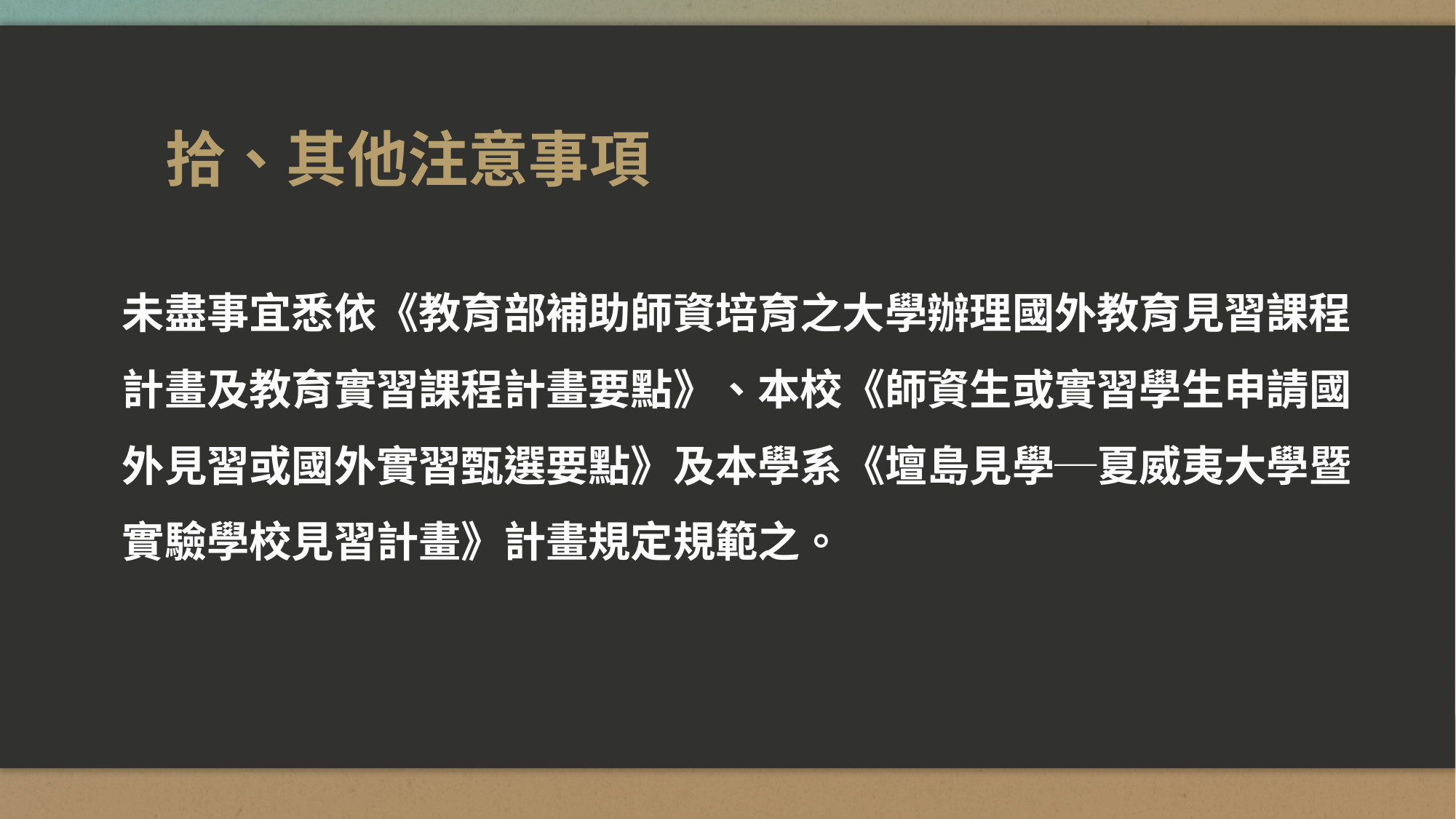

# 拾、其他注意事項
未盡事宜悉依《教育部補助師資培育之大學辦理國外教育見習課程計畫及教育實習課程計畫要點》、本校《師資生或實習學生申請國外見習或國外實習甄選要點》及本學系《壇島見學─夏威夷大學暨實驗學校見習計畫》計畫規定規範之。